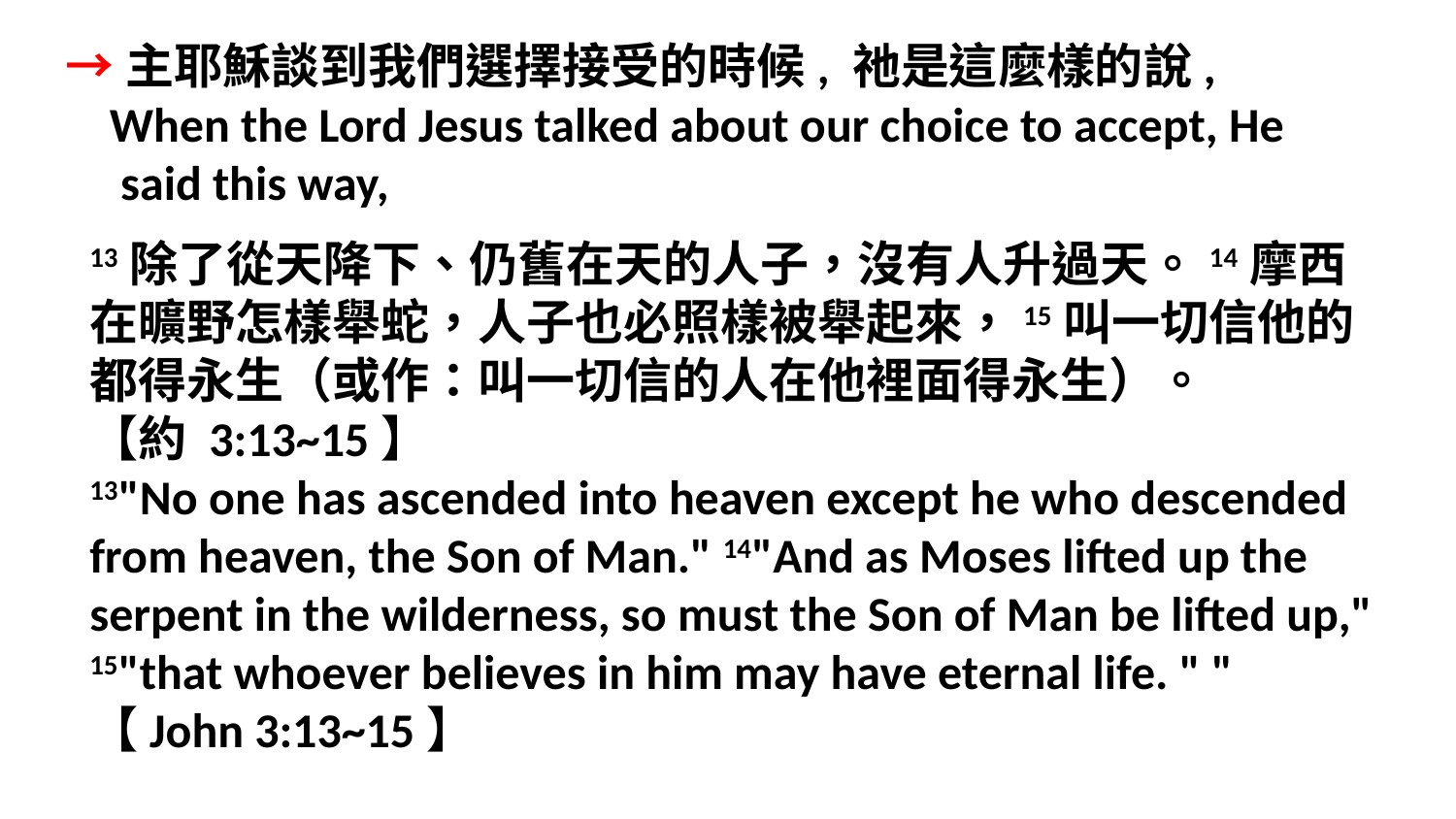

→主耶穌談到我們選擇接受的時候, 祂是這麼樣的說,
    When the Lord Jesus talked about our choice to accept, He
     said this way,
13除了從天降下、仍舊在天的人子，沒有人升過天。14摩西在曠野怎樣舉蛇，人子也必照樣被舉起來，15叫一切信他的都得永生（或作：叫一切信的人在他裡面得永生）。
【約 3:13~15】
13"No one has ascended into heaven except he who descended from heaven, the Son of Man." 14"And as Moses lifted up the serpent in the wilderness, so must the Son of Man be lifted up," 15"that whoever believes in him may have eternal life. " " 【John 3:13~15】